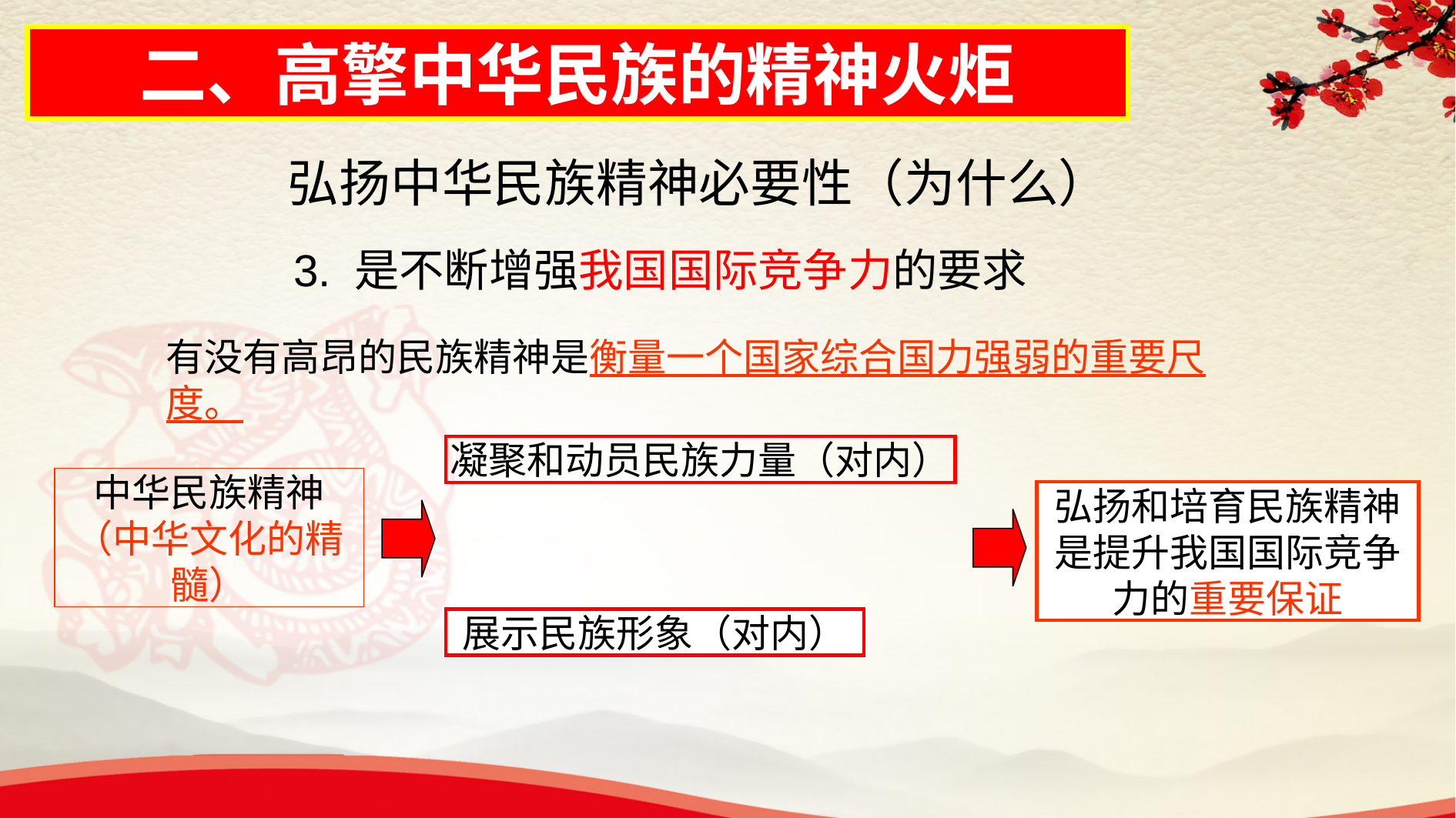

二、高擎中华民族的精神火炬
弘扬中华民族精神必要性（为什么）
3. 是不断增强我国国际竞争力的要求
有没有高昂的民族精神是衡量一个国家综合国力强弱的重要尺度。
凝聚和动员民族力量（对内）
弘扬和培育民族精神
是提升我国国际竞争力的重要保证
中华民族精神
（中华文化的精髓）

展示民族形象（对内）